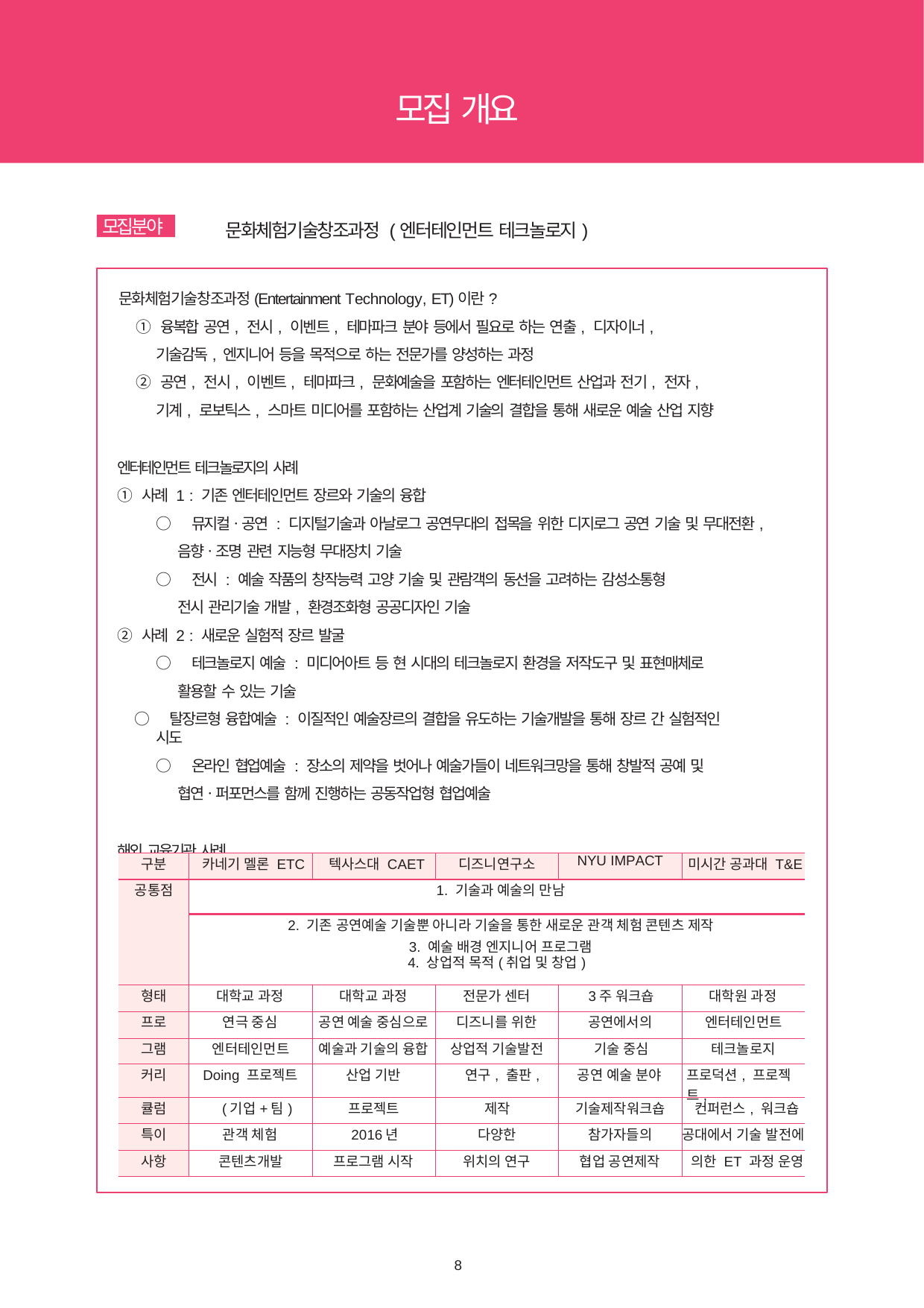

모집 개요
모집분야
문화체험기술창조과정 (엔터테인먼트 테크놀로지)

문화체험기술창조과정(Entertainment Technology, ET)이란?
① 융복합 공연, 전시, 이벤트, 테마파크 분야 등에서 필요로 하는 연출, 디자이너, 기술감독, 엔지니어 등을 목적으로 하는 전문가를 양성하는 과정
② 공연, 전시, 이벤트, 테마파크, 문화예술을 포함하는 엔터테인먼트 산업과 전기, 전자, 기계, 로보틱스, 스마트 미디어를 포함하는 산업계 기술의 결합을 통해 새로운 예술 산업 지향

엔터테인먼트 테크놀로지의 사례
① 사례 1 : 기존 엔터테인먼트 장르와 기술의 융합
○  뮤지컬ㆍ공연 : 디지털기술과 아날로그 공연무대의 접목을 위한 디지로그 공연 기술 및 무대전환, 음향ㆍ조명 관련 지능형 무대장치 기술
○  전시 : 예술 작품의 창작능력 고양 기술 및 관람객의 동선을 고려하는 감성소통형 전시 관리기술 개발, 환경조화형 공공디자인 기술
② 사례 2 : 새로운 실험적 장르 발굴
○  테크놀로지 예술 : 미디어아트 등 현 시대의 테크놀로지 환경을 저작도구 및 표현매체로 활용할 수 있는 기술
○  탈장르형 융합예술 : 이질적인 예술장르의 결합을 유도하는 기술개발을 통해 장르 간 실험적인 시도
○  온라인 협업예술 : 장소의 제약을 벗어나 예술가들이 네트워크망을 통해 창발적 공예 및 협연ㆍ퍼포먼스를 함께 진행하는 공동작업형 협업예술

해외 교육기관 사례
| 구분 | 카네기 멜론 ETC | 텍사스대 CAET | 디즈니연구소 | NYU IMPACT | 미시간 공과대 T&E |
| --- | --- | --- | --- | --- | --- |
| 공통점 | 1. 기술과 예술의 만남 |  |  |  |  |
|  | 2. 기존 공연예술 기술뿐 아니라 기술을 통한 새로운 관객 체험 콘텐츠 제작 3. 예술 배경 엔지니어 프로그램 |  |  |  |  |
|  | 4. 상업적 목적(취업 및 창업) |  |  |  |  |
| 형태 | 대학교 과정 | 대학교 과정 | 전문가 센터 | 3주 워크숍 | 대학원 과정 |
| 프로 | 연극 중심 | 공연 예술 중심으로 | 디즈니를 위한 | 공연에서의 | 엔터테인먼트 |
| 그램 | 엔터테인먼트 | 예술과 기술의 융합 | 상업적 기술발전 | 기술 중심 | 테크놀로지 |
| 커리 | Doing 프로젝트 | 산업 기반 | 연구, 출판, | 공연 예술 분야 | 프로덕션, 프로젝트, |
| 큘럼 | (기업+팀) | 프로젝트 | 제작 | 기술제작워크숍 | 컨퍼런스, 워크숍 |
| 특이 | 관객 체험 | 2016년 | 다양한 | 참가자들의 | 공대에서 기술 발전에 |
| 사항 | 콘텐츠개발 | 프로그램 시작 | 위치의 연구 | 협업 공연제작 | 의한 ET 과정 운영 |

8